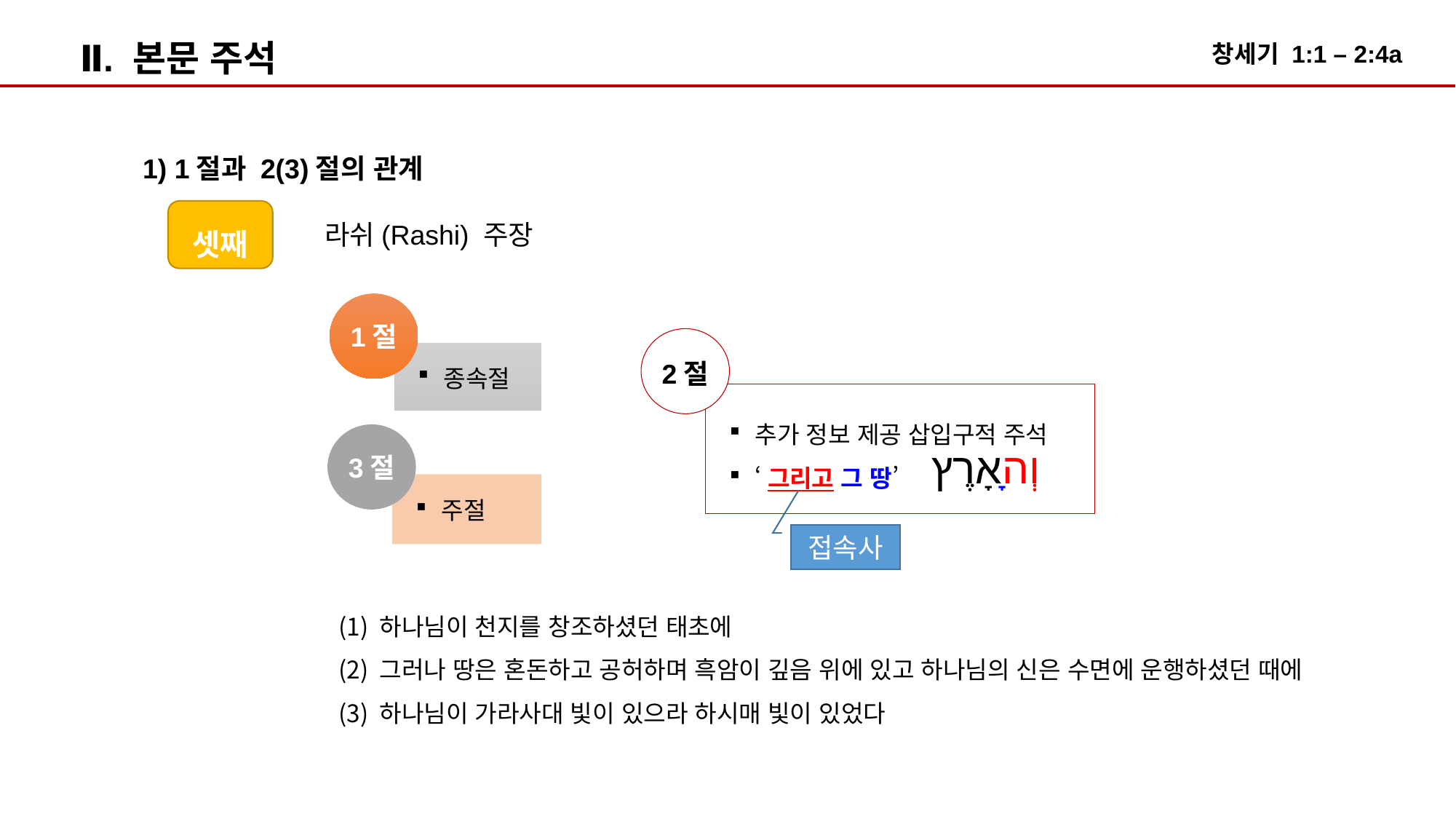

Ⅱ. 본문 주석
1) 1절과 2(3)절의 관계
셋째
라쉬(Rashi) 주장
1절
2절
추가 정보 제공 삽입구적 주석
‘그리고 그 땅’
종속절
3절
וְהָאָרֶץ
주절
접속사
하나님이 천지를 창조하셨던 태초에
그러나 땅은 혼돈하고 공허하며 흑암이 깊음 위에 있고 하나님의 신은 수면에 운행하셨던 때에
하나님이 가라사대 빛이 있으라 하시매 빛이 있었다